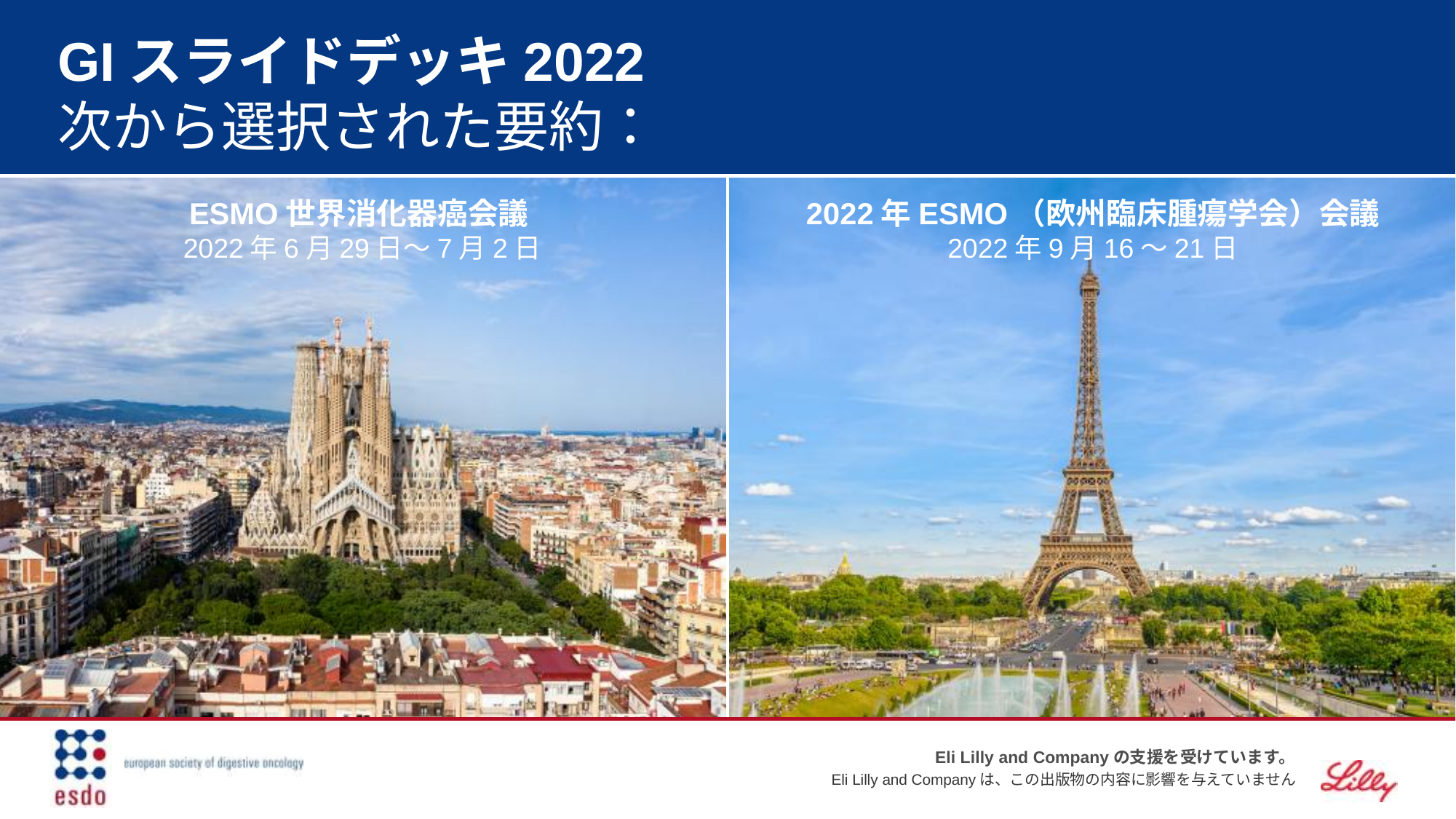

# GIスライドデッキ2022
次から選択された要約：
ESMO世界消化器癌会議
2022年6月29日～7月2日
2022年ESMO（欧州臨床腫瘍学会）会議
2022年9月16～21日
Eli Lilly and Companyの支援を受けています。
 Eli Lilly and Companyは、この出版物の内容に影響を与えていません